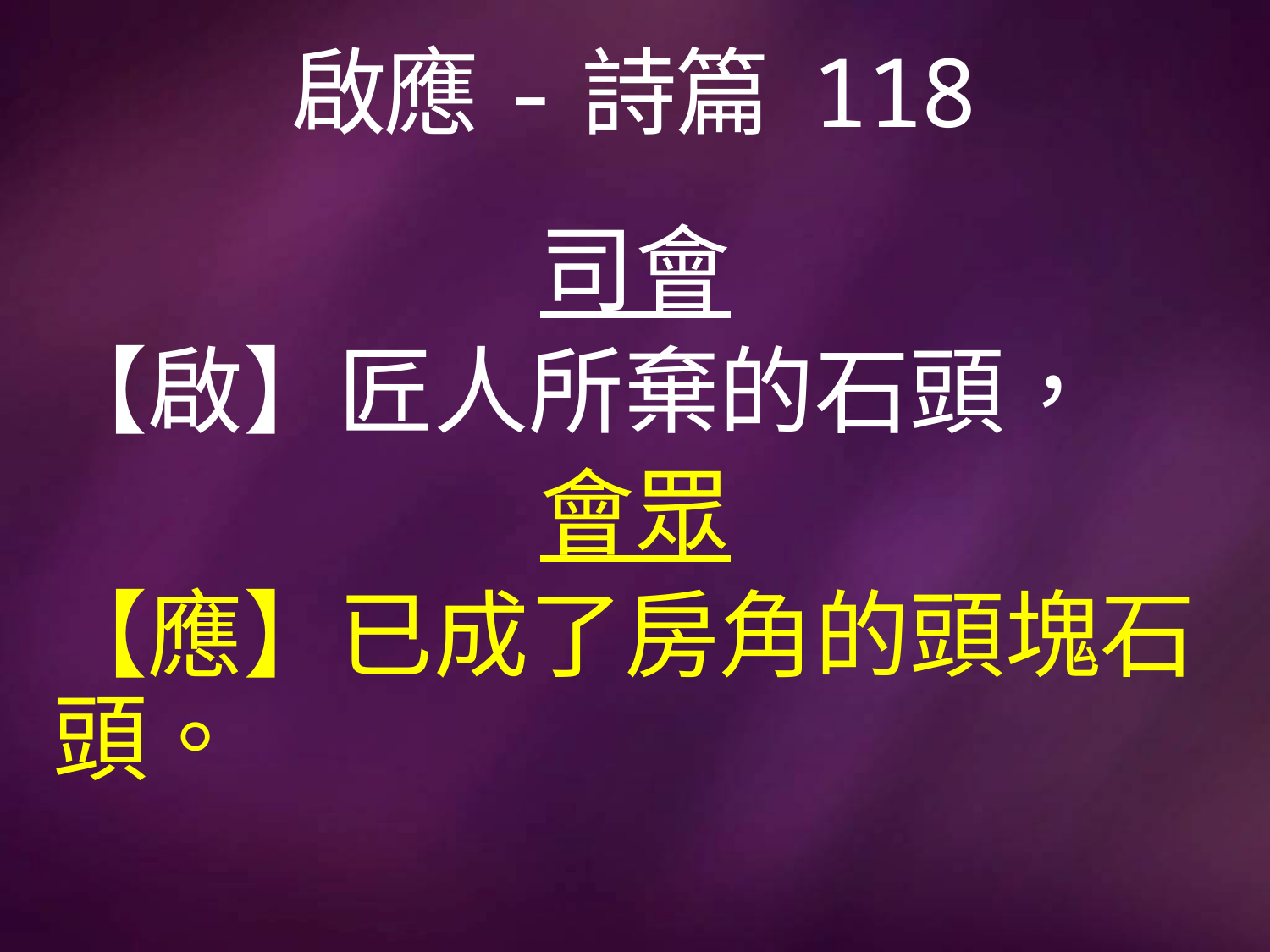

# 啟應-詩篇 118
司會
【啟】匠人所棄的石頭，
會眾
【應】已成了房角的頭塊石頭。